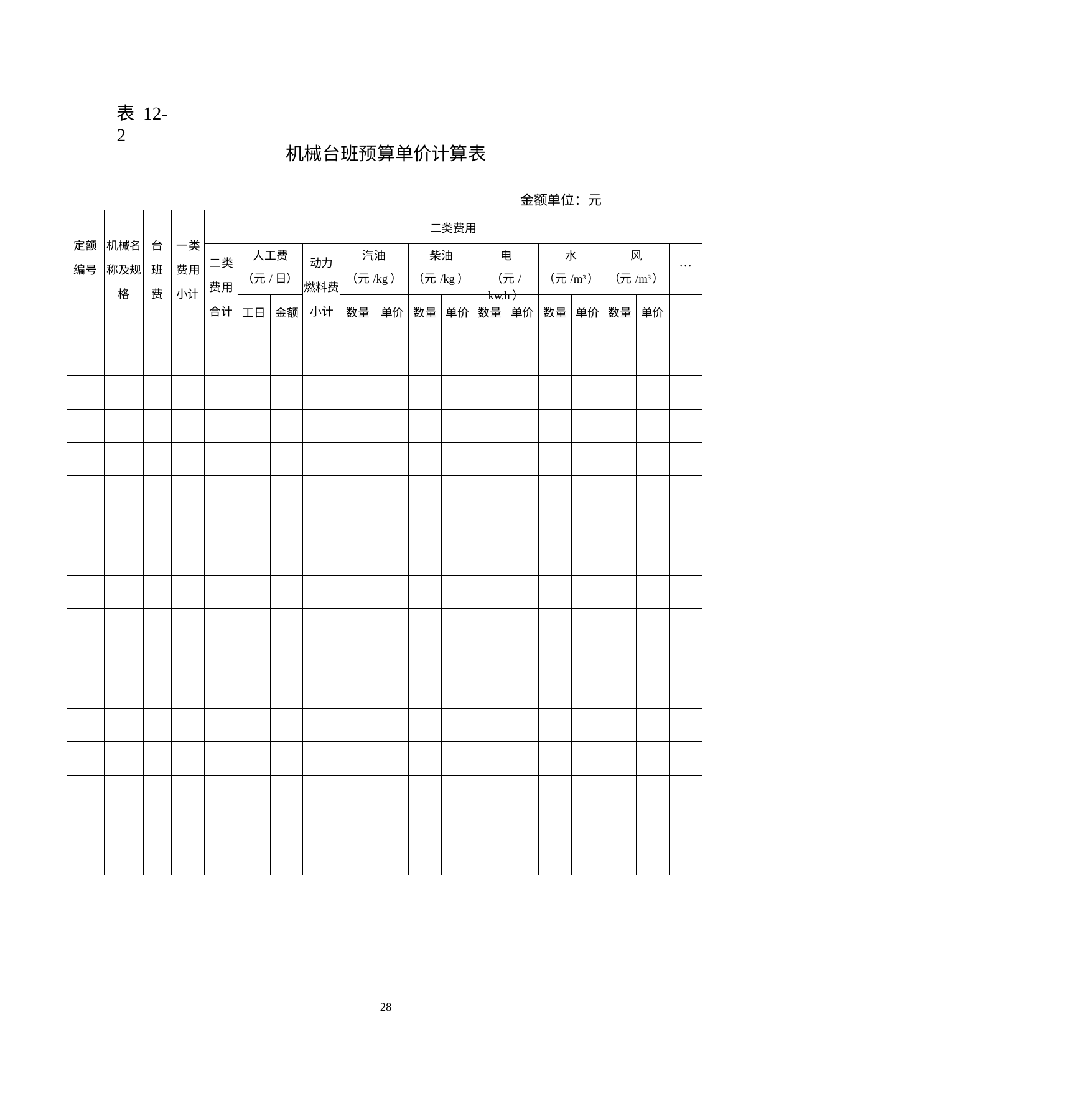

表 12-2
机械台班预算单价计算表

金额单位：元
| 定额 编号 | 机械名 称及规 格 | 台 班 费 | 一类 费用 小计 | 二类费用 |  |  |  |  |  |  |  |  |  |  |  |  |  |  |
| --- | --- | --- | --- | --- | --- | --- | --- | --- | --- | --- | --- | --- | --- | --- | --- | --- | --- | --- |
|  |  |  |  | 二类 费用 合计 | 人工费 （元/日） |  | 动力 燃料费 小计 | 汽油 （元/kg） |  | 柴油 （元/kg） |  | 电 （元/kw.h） |  | 水 （元/m3） |  | 风 （元/m3） |  | … |
|  |  |  |  |  | 工日 | 金额 |  | 数量 | 单价 | 数量 | 单价 | 数量 | 单价 | 数量 | 单价 | 数量 | 单价 |  |
|  |  |  |  |  |  |  |  |  |  |  |  |  |  |  |  |  |  |  |
|  |  |  |  |  |  |  |  |  |  |  |  |  |  |  |  |  |  |  |
|  |  |  |  |  |  |  |  |  |  |  |  |  |  |  |  |  |  |  |
|  |  |  |  |  |  |  |  |  |  |  |  |  |  |  |  |  |  |  |
|  |  |  |  |  |  |  |  |  |  |  |  |  |  |  |  |  |  |  |
|  |  |  |  |  |  |  |  |  |  |  |  |  |  |  |  |  |  |  |
|  |  |  |  |  |  |  |  |  |  |  |  |  |  |  |  |  |  |  |
|  |  |  |  |  |  |  |  |  |  |  |  |  |  |  |  |  |  |  |
|  |  |  |  |  |  |  |  |  |  |  |  |  |  |  |  |  |  |  |
|  |  |  |  |  |  |  |  |  |  |  |  |  |  |  |  |  |  |  |
|  |  |  |  |  |  |  |  |  |  |  |  |  |  |  |  |  |  |  |
|  |  |  |  |  |  |  |  |  |  |  |  |  |  |  |  |  |  |  |
|  |  |  |  |  |  |  |  |  |  |  |  |  |  |  |  |  |  |  |
|  |  |  |  |  |  |  |  |  |  |  |  |  |  |  |  |  |  |  |
|  |  |  |  |  |  |  |  |  |  |  |  |  |  |  |  |  |  |  |
28